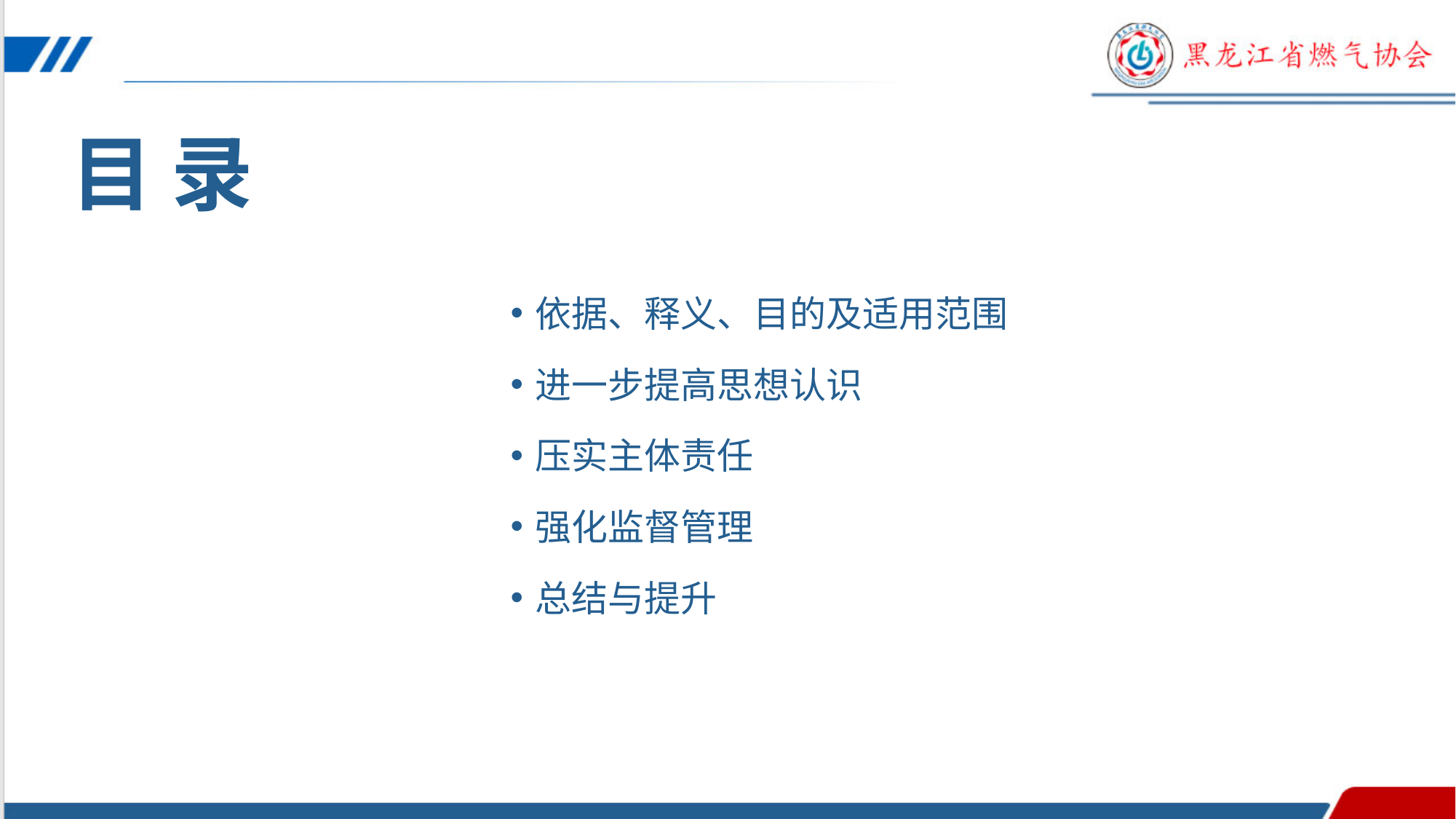

目 录
依据、释义、目的及适用范围
进一步提高思想认识
压实主体责任
强化监督管理
总结与提升